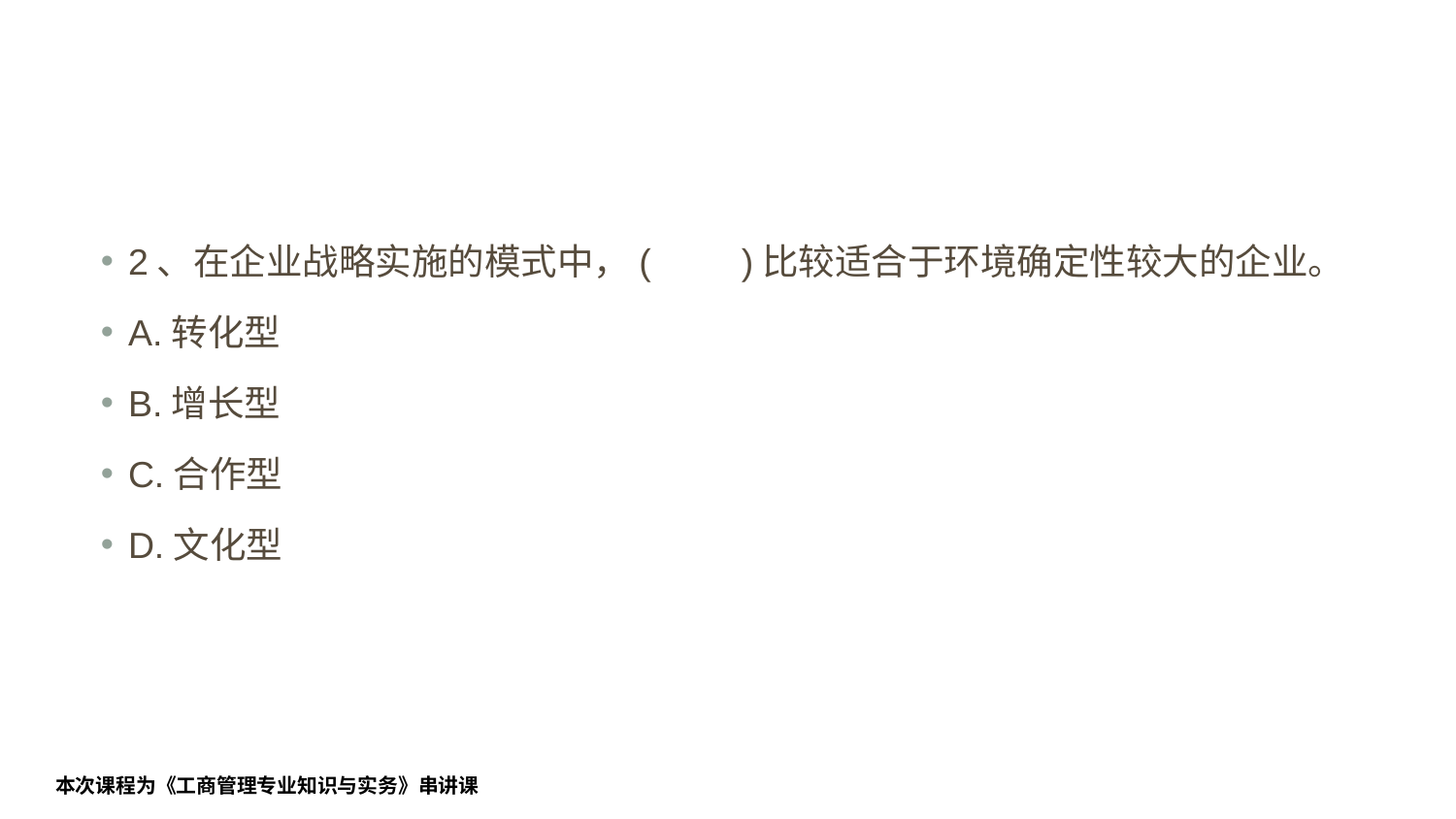

#
2、在企业战略实施的模式中，(　　)比较适合于环境确定性较大的企业。
A.转化型
B.增长型
C.合作型
D.文化型